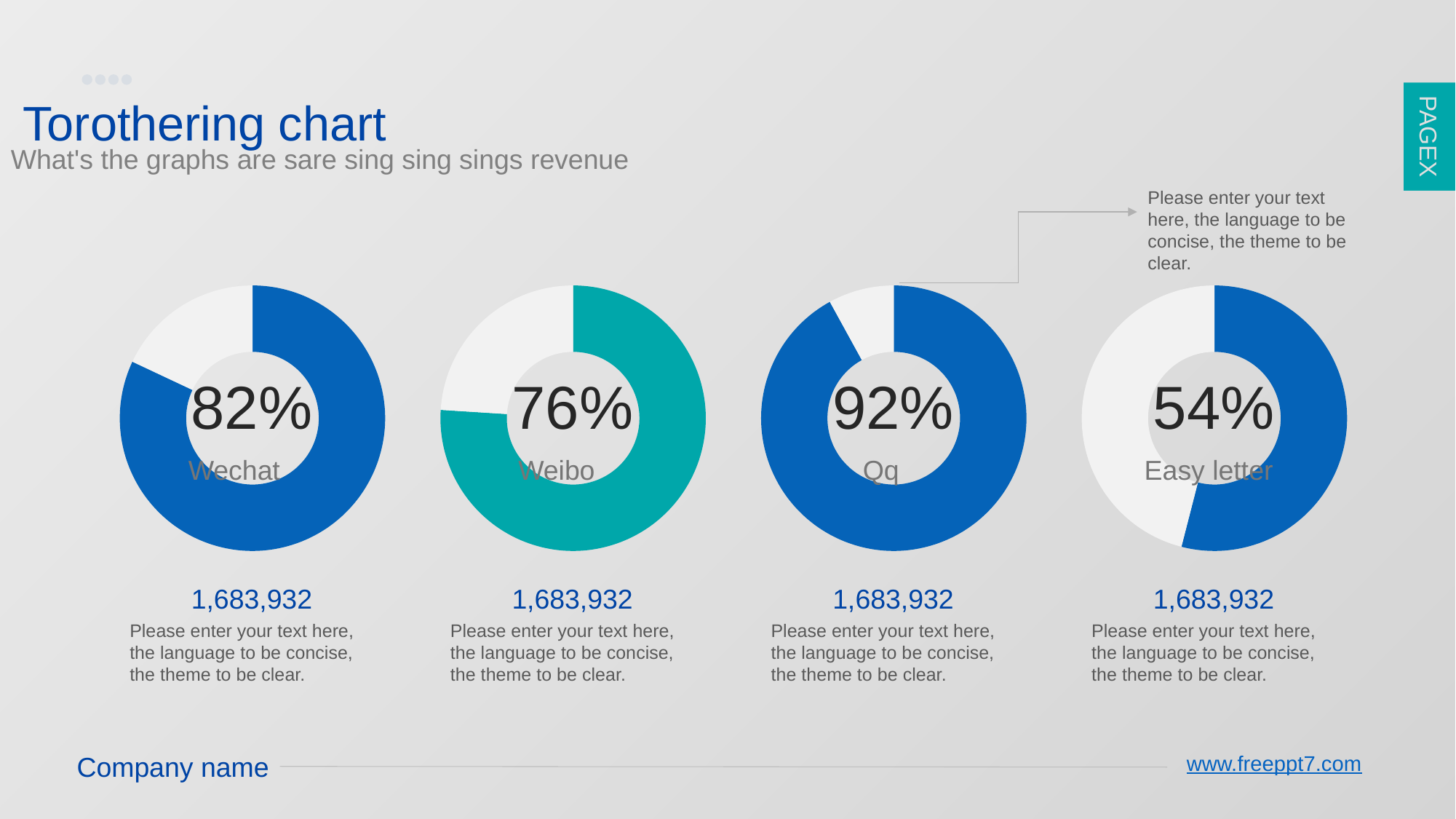

PAGE3
PAGEX
Torothering chart
What's the graphs are sare sing sing sings revenue
Please enter your text here, the language to be concise, the theme to be clear.

### Chart

| Category | 销售额 |
|---|---|
| 第一季度 | 82.0 |
| 空白 | 18.0 |

### Chart

| Category | 销售额 |
|---|---|
| 第一季度 | 76.0 |
| 空白 | 24.0 |

### Chart

| Category | 销售额 |
|---|---|
| 第一季度 | 92.0 |
| 空白 | 8.0 |

### Chart

| Category | 销售额 |
|---|---|
| 第一季度 | 54.0 |
| 空白 | 46.0 |
82%
76%
92%
54%
Wechat
Weibo
Qq
Easy letter
1,683,932
1,683,932
1,683,932
1,683,932
Please enter your text here, the language to be concise, the theme to be clear.
Please enter your text here, the language to be concise, the theme to be clear.
Please enter your text here, the language to be concise, the theme to be clear.
Please enter your text here, the language to be concise, the theme to be clear.